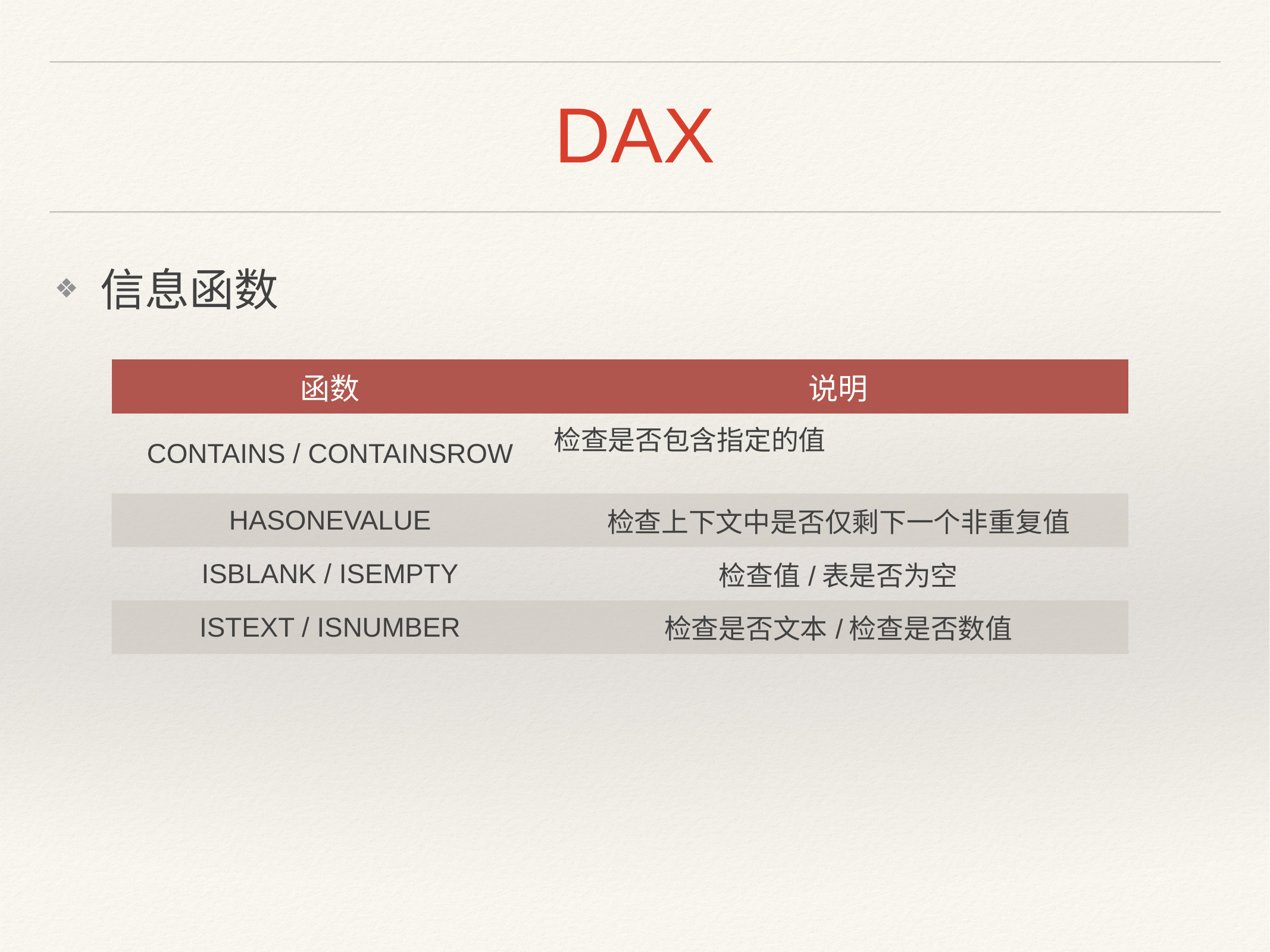

# DAX
信息函数
| 函数 | 说明 |
| --- | --- |
| CONTAINS / CONTAINSROW | 检查是否包含指定的值 |
| HASONEVALUE | 检查上下文中是否仅剩下一个非重复值 |
| ISBLANK / ISEMPTY | 检查值/表是否为空 |
| ISTEXT / ISNUMBER | 检查是否文本/检查是否数值 |
|  |  |